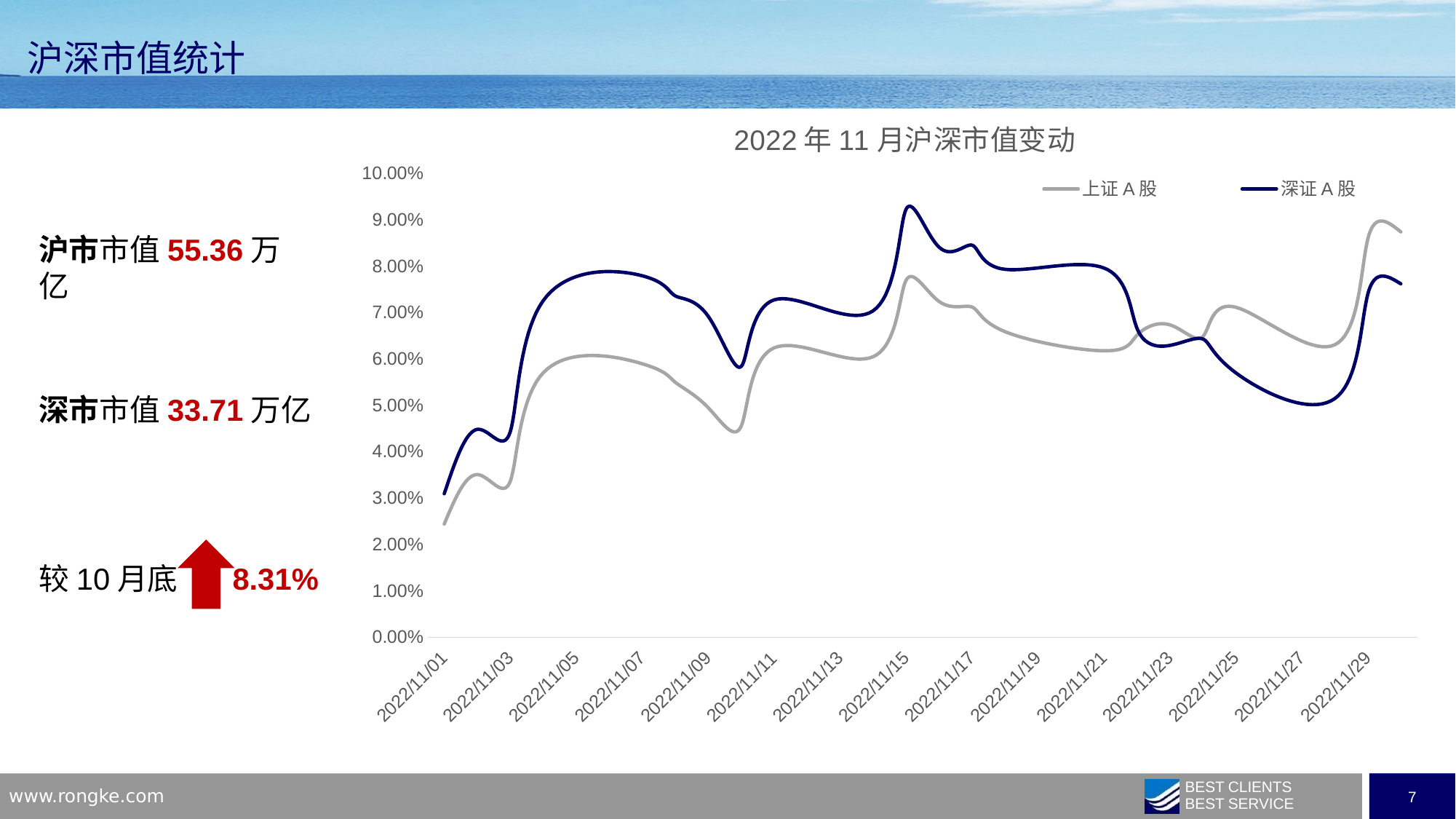

沪深市值统计

### Chart: 2022年11月沪深市值变动

| Category | 上证A股 | 深证A股 |
|---|---|---|
| 44866 | 0.0244053632385135 | 0.030927010664975718 |
| 44867 | 0.03505969038716761 | 0.04481966424255979 |
| 44868 | 0.033581889147106914 | 0.04427527471344472 |
| 44869 | 0.057011297194848876 | 0.0725704510787708 |
| 44872 | 0.05897254679317898 | 0.07794219389954238 |
| 44873 | 0.054999615113648925 | 0.07362329840281201 |
| 44874 | 0.0495159335574622 | 0.06923037466788418 |
| 44875 | 0.045476256490505795 | 0.05837109038448185 |
| 44876 | 0.06239533564413802 | 0.07274334644214475 |
| 44879 | 0.06048010421387162 | 0.07037933244042516 |
| 44880 | 0.07694207750427173 | 0.09225452715540494 |
| 44881 | 0.07241233041567563 | 0.08412077773961157 |
| 44882 | 0.07119898739249364 | 0.08453822665728117 |
| 44883 | 0.0658940991818715 | 0.0793299967673986 |
| 44886 | 0.06176701344494551 | 0.07961361388611077 |
| 44887 | 0.065103267130455 | 0.06664211289820265 |
| 44888 | 0.06735356783753943 | 0.06292944463888439 |
| 44889 | 0.06483868586620889 | 0.06430023019863684 |
| 44890 | 0.07114554267353124 | 0.057004602249107306 |
| 44893 | 0.06306821964094045 | 0.051465237877428294 |
| 44894 | 0.08589410634916828 | 0.07400923945683302 |
| 44895 | 0.08740341643088301 | 0.0762017944156359 |
沪市市值55.36万亿
深市市值33.71万亿

较10月底       8.31%